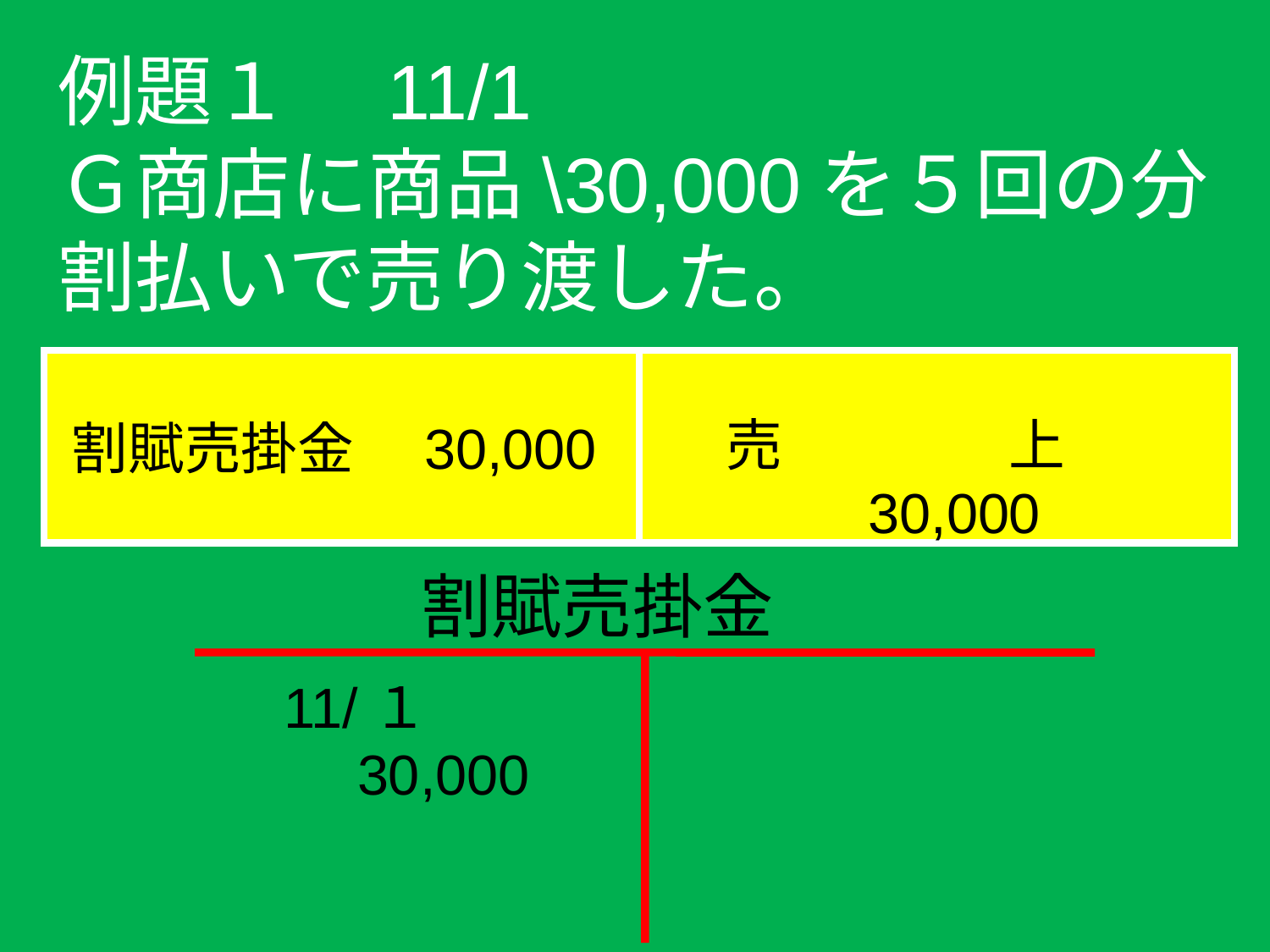

# 例題１　11/1　 Ｇ商店に商品\30,000を５回の分割払いで売り渡した。
|  |  |
| --- | --- |
売　　　　上　30,000
割賦売掛金　30,000
割賦売掛金

11/１　　30,000